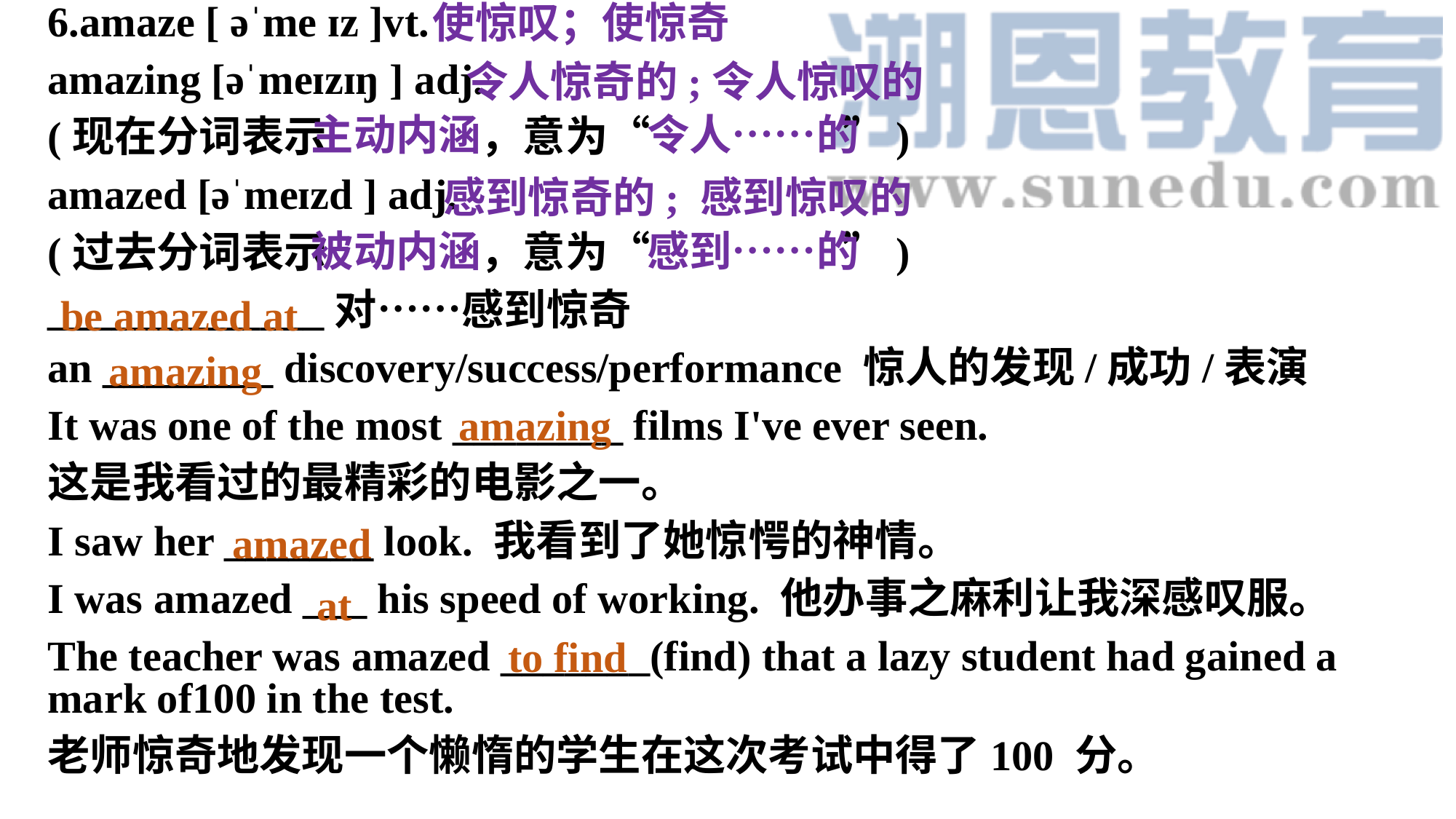

使惊叹；使惊奇
6.amaze [ əˈme ɪz ]vt.
amazing [əˈmeɪzɪŋ ] adj.
(现在分词表示                ，意为“                    ”)
amazed [əˈmeɪzd ] adj.
(过去分词表示                ，意为“                    ”)
_____________对……感到惊奇
an ________ discovery/success/performance 惊人的发现/成功/表演
It was one of the most ________ films I've ever seen.
这是我看过的最精彩的电影之一。
I saw her _______ look. 我看到了她惊愕的神情。
I was amazed ___ his speed of working. 他办事之麻利让我深感叹服。
The teacher was amazed _______(find) that a lazy student had gained a mark of100 in the test.
老师惊奇地发现一个懒惰的学生在这次考试中得了100 分。

令人惊奇的;令人惊叹的
主动内涵
令人……的
感到惊奇的; 感到惊叹的
被动内涵
感到……的
be amazed at
amazing
amazing
amazed
at
to find